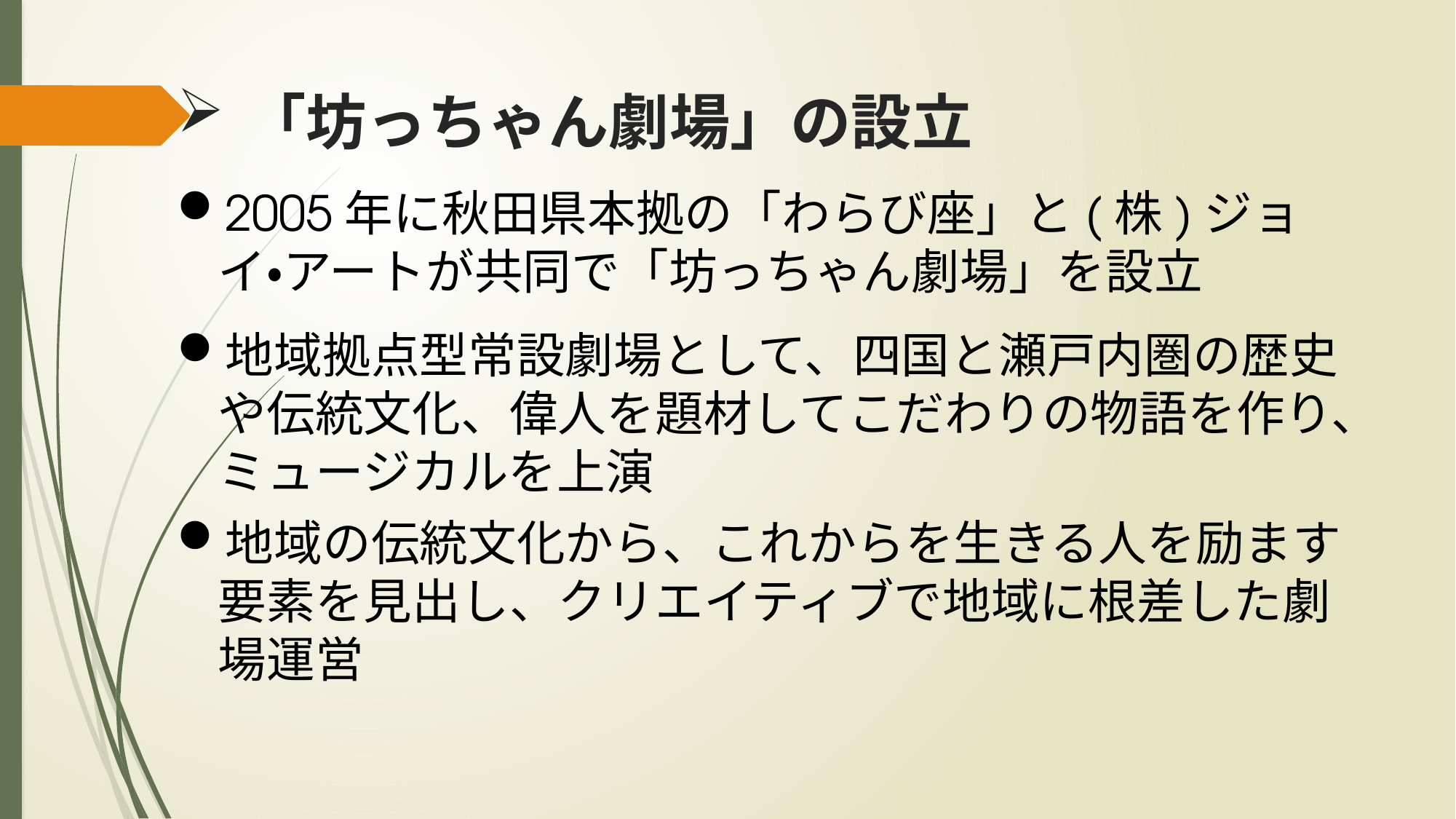

# 「坊っちゃん劇場」の設立
2005年に秋田県本拠の「わらび座」と(株)ジョイ・アートが共同で「坊っちゃん劇場」を設立
地域拠点型常設劇場として、四国と瀬戸内圏の歴史や伝統文化、偉人を題材してこだわりの物語を作り、ミュージカルを上演
地域の伝統文化から、これからを生きる人を励ます要素を見出し、クリエイティブで地域に根差した劇場運営